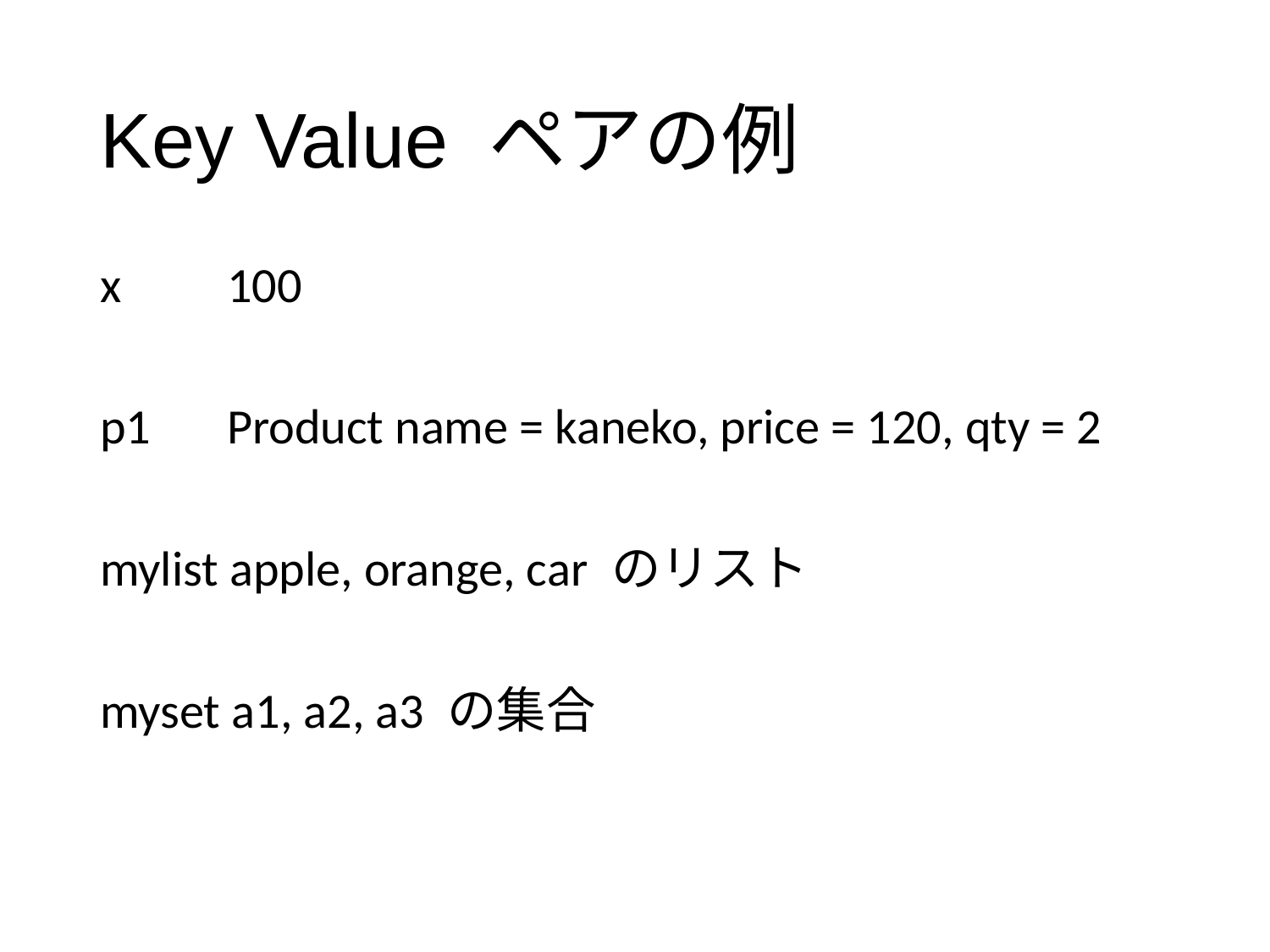

# Key Value ペアの例
x	100

p1	Product name = kaneko, price = 120, qty = 2

mylist apple, orange, car のリスト

myset a1, a2, a3 の集合